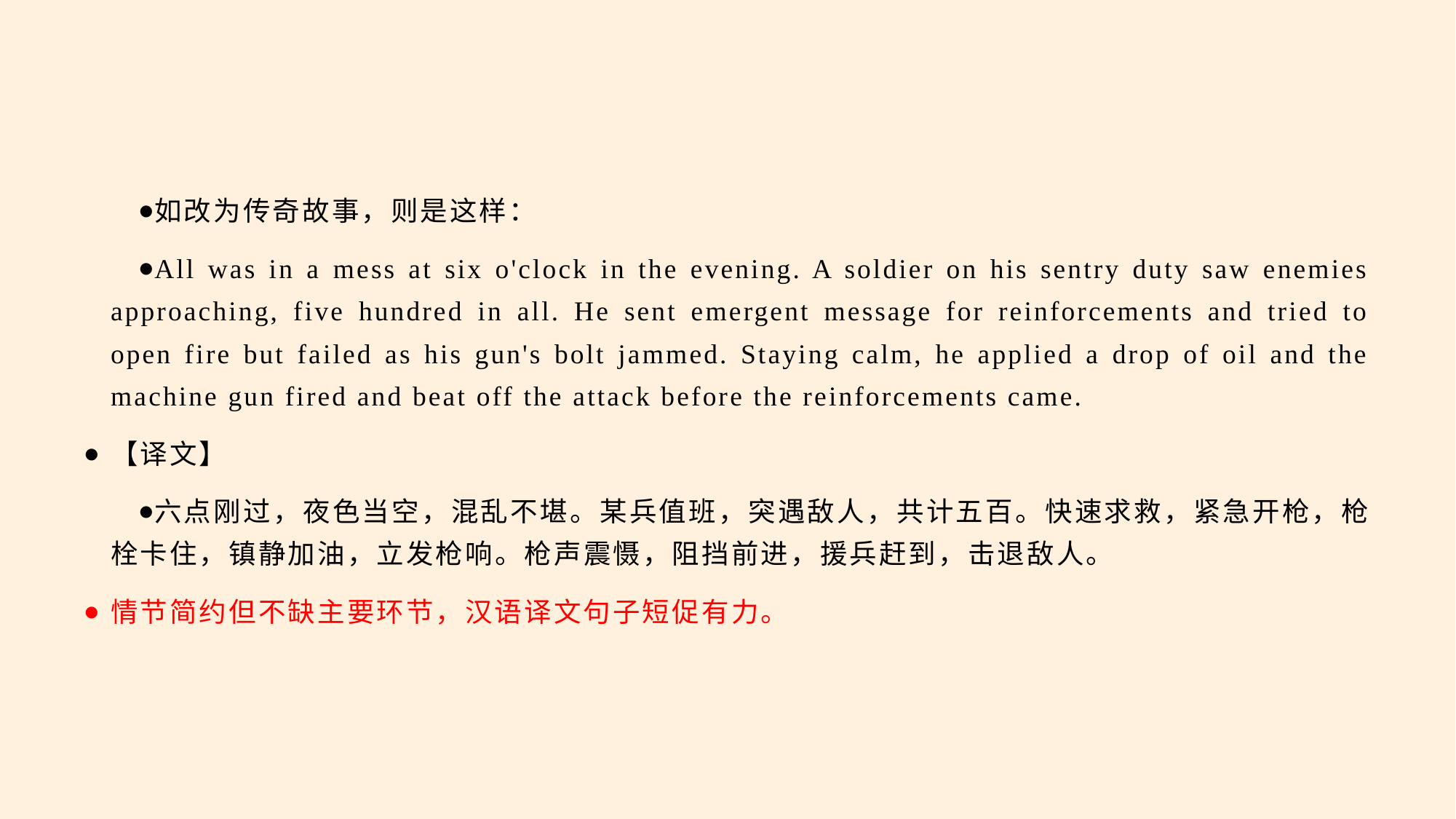

#
如改为传奇故事，则是这样：
All was in a mess at six o'clock in the evening. A soldier on his sentry duty saw enemies approaching, five hundred in all. He sent emergent message for reinforcements and tried to open fire but failed as his gun's bolt jammed. Staying calm, he applied a drop of oil and the machine gun fired and beat off the attack before the reinforcements came.
【译文】
六点刚过，夜色当空，混乱不堪。某兵值班，突遇敌人，共计五百。快速求救，紧急开枪，枪栓卡住，镇静加油，立发枪响。枪声震慑，阻挡前进，援兵赶到，击退敌人。
情节简约但不缺主要环节，汉语译文句子短促有力。